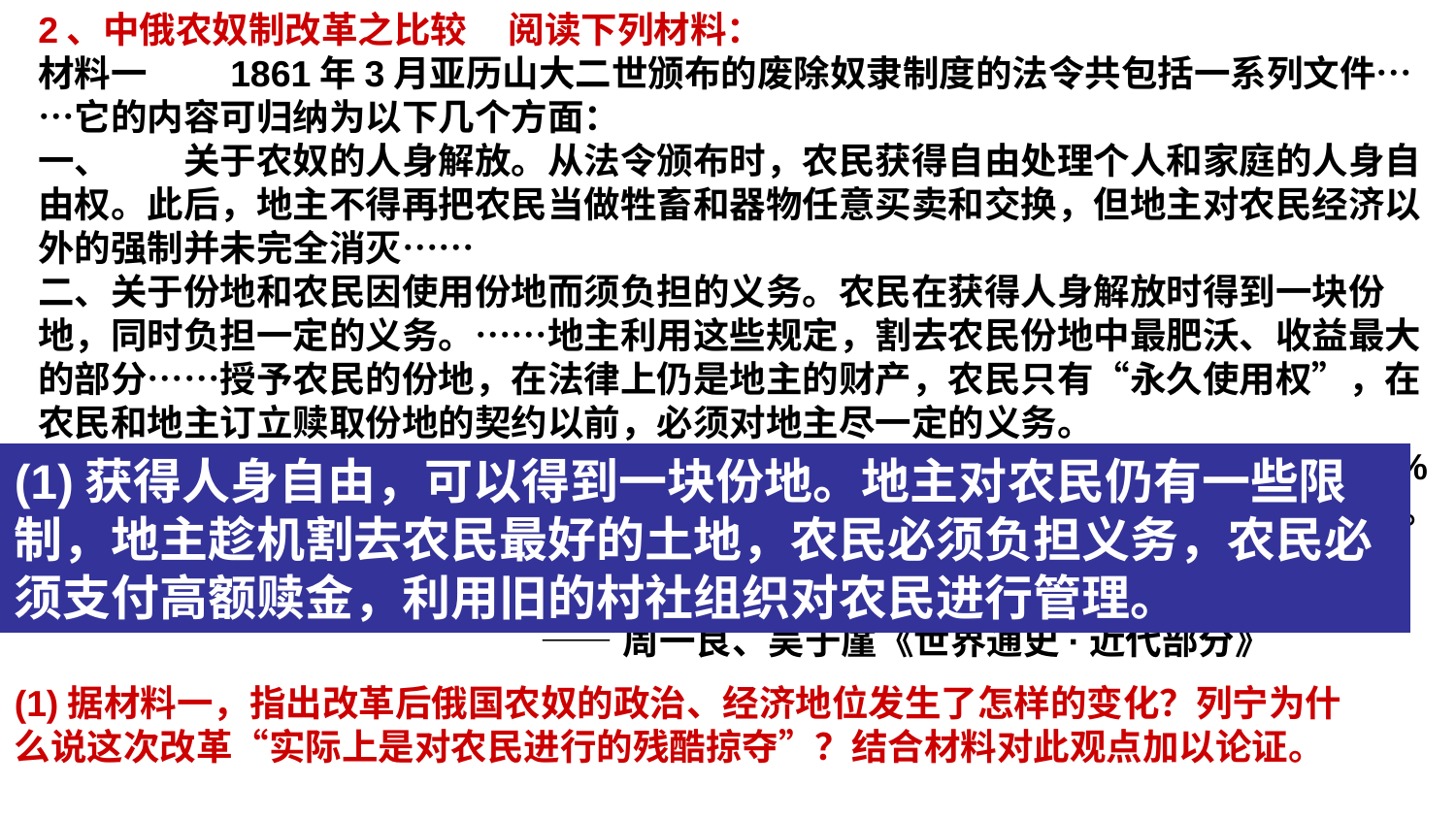

2、中俄农奴制改革之比较     阅读下列材料：
材料一         1861年3月亚历山大二世颁布的废除奴隶制度的法令共包括一系列文件……它的内容可归纳为以下几个方面：
一、	关于农奴的人身解放。从法令颁布时，农民获得自由处理个人和家庭的人身自由权。此后，地主不得再把农民当做牲畜和器物任意买卖和交换，但地主对农民经济以外的强制并未完全消灭……
二、关于份地和农民因使用份地而须负担的义务。农民在获得人身解放时得到一块份地，同时负担一定的义务。……地主利用这些规定，割去农民份地中最肥沃、收益最大的部分……授予农民的份地，在法律上仍是地主的财产，农民只有“永久使用权”，在农民和地主订立赎取份地的契约以前，必须对地主尽一定的义务。
三、关于赎取份地手续。……在赎地时，农民必须先付赎金的20%～25%，其余75%～80%由政府从国库拨款垫付给地主，农民在以后四十九年内每年以赎地费形式偿还。……赎金大大高出了当时的实际地价……
四、关于改革后农民的管理组织。为了管理改革后的农民，政府利用旧的村社组织。
                                                             ——周一良、吴于廑《世界通史·近代部分》

(1)获得人身自由，可以得到一块份地。地主对农民仍有一些限制，地主趁机割去农民最好的土地，农民必须负担义务，农民必须支付高额赎金，利用旧的村社组织对农民进行管理。
(1)据材料一，指出改革后俄国农奴的政治、经济地位发生了怎样的变化？列宁为什么说这次改革“实际上是对农民进行的残酷掠夺”？结合材料对此观点加以论证。